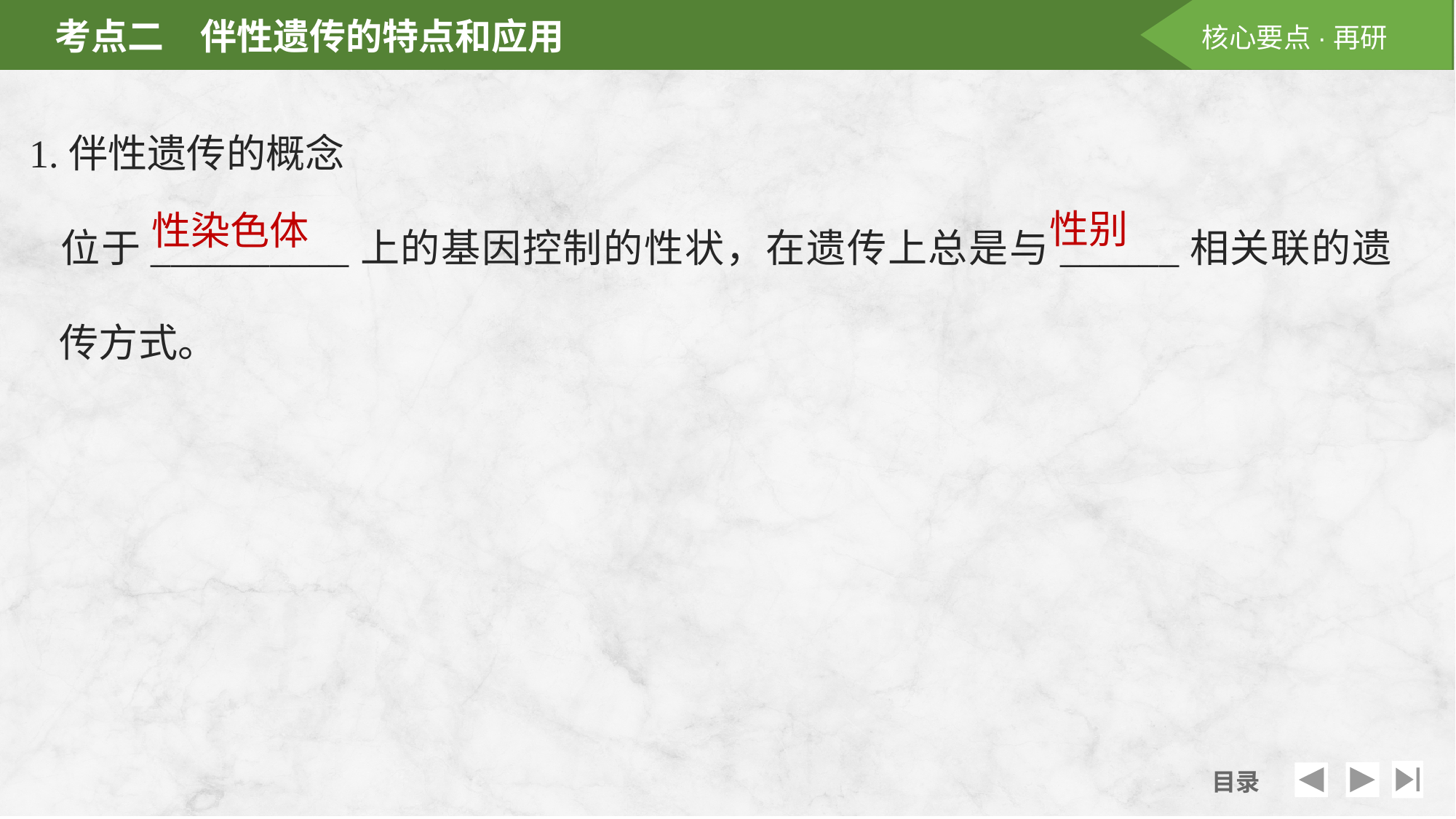

1.伴性遗传的概念
	位于__________上的基因控制的性状，在遗传上总是与______相关联的遗传方式。
性别
性染色体